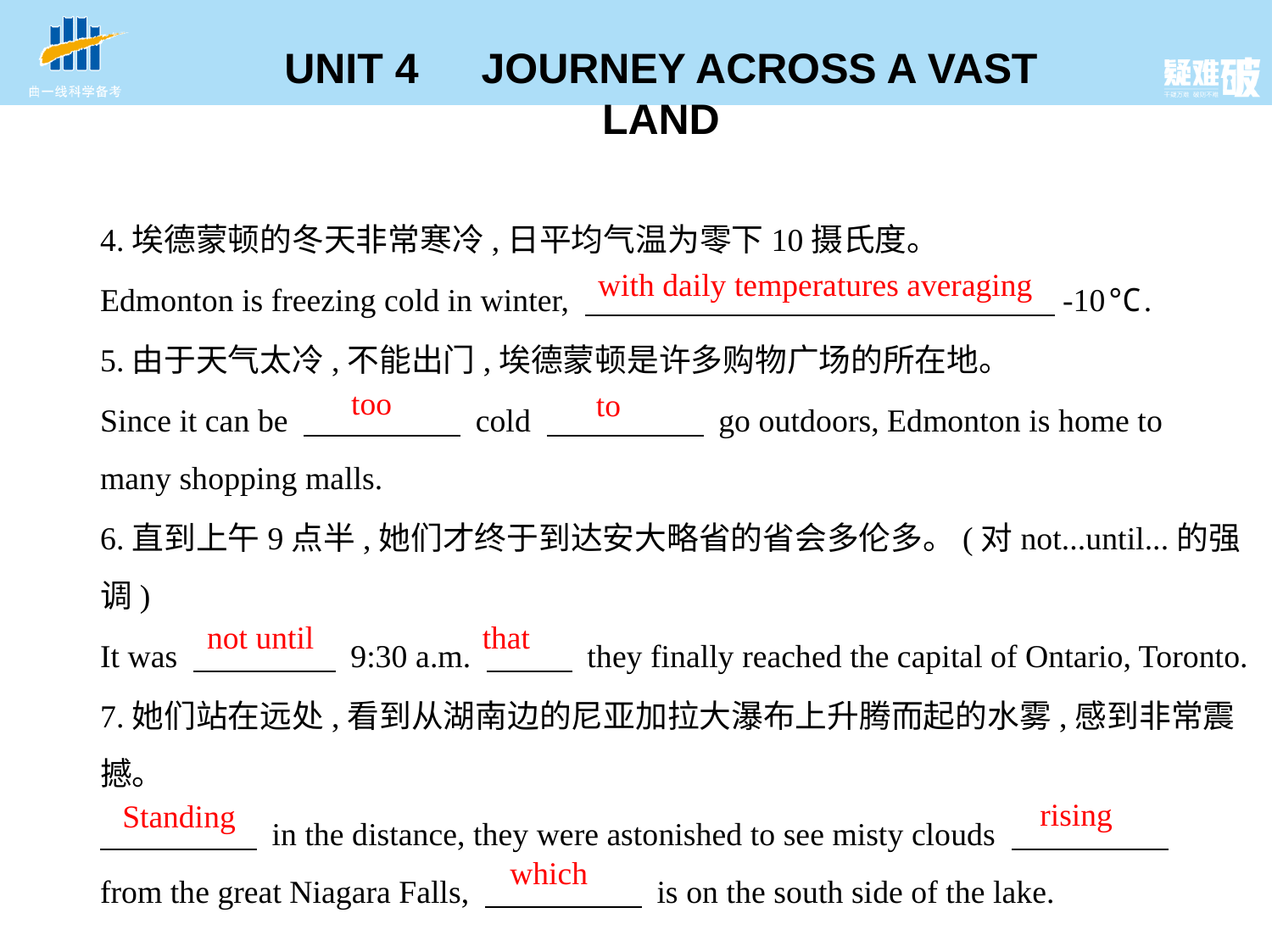

4.埃德蒙顿的冬天非常寒冷,日平均气温为零下10摄氏度。
Edmonton is freezing cold in winter, 　　　　　　　　　　　　　　   -10℃.
5.由于天气太冷,不能出门,埃德蒙顿是许多购物广场的所在地。
Since it can be 　　　　     cold 　　　　     go outdoors, Edmonton is home to
many shopping malls.
6.直到上午9点半,她们才终于到达安大略省的省会多伦多。(对not...until...的强
调)
It was 　　　　   9:30 a.m. 　　    they finally reached the capital of Ontario, Toronto.
7.她们站在远处,看到从湖南边的尼亚加拉大瀑布上升腾而起的水雾,感到非常震
撼。
　　　　     in the distance, they were astonished to see misty clouds 　　　　    
from the great Niagara Falls, 　　　　     is on the south side of the lake.
with daily temperatures averaging
too
to
not until
that
rising
Standing
which